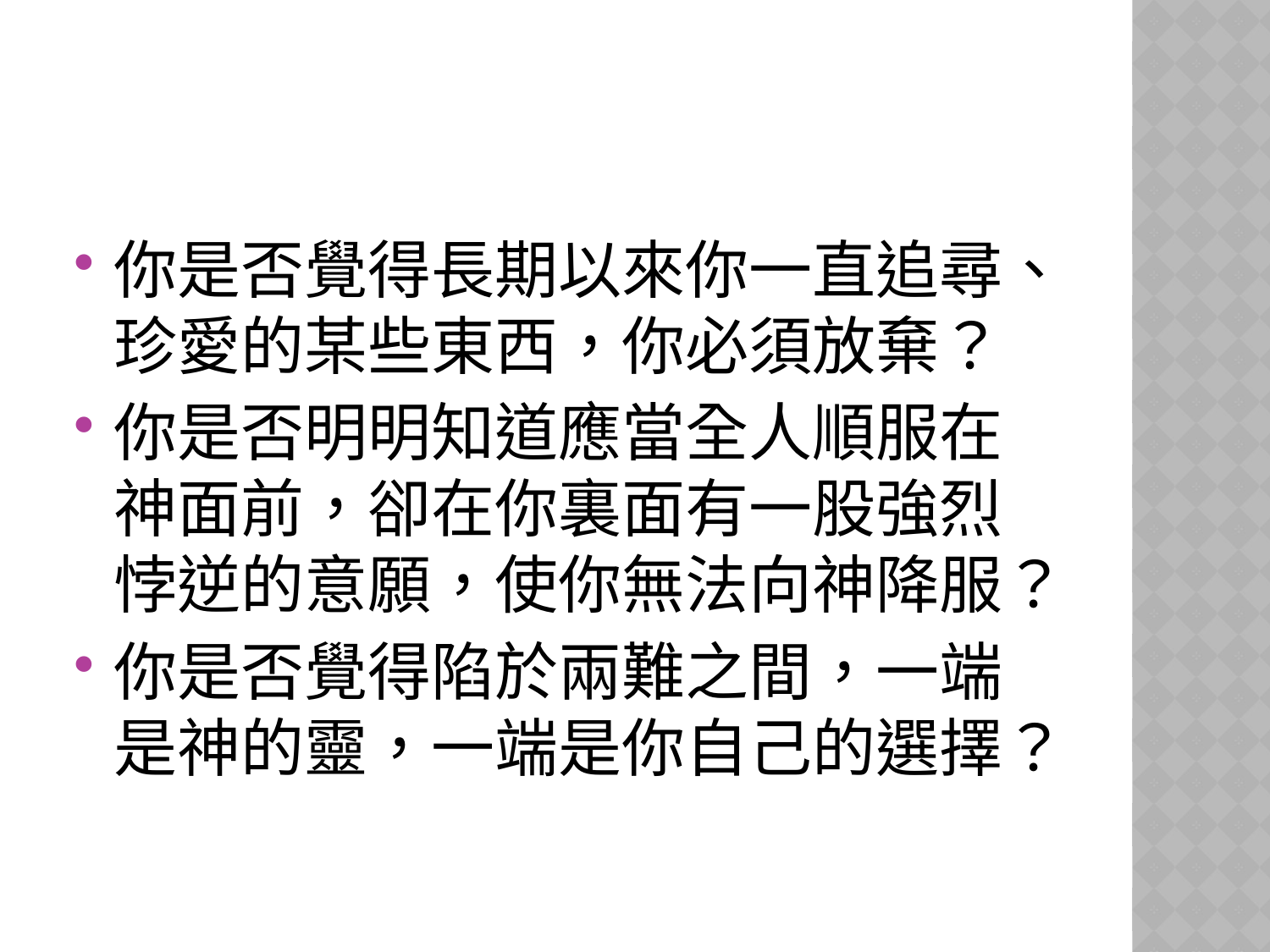

#
你是否覺得長期以來你一直追尋、珍愛的某些東西，你必須放棄？
你是否明明知道應當全人順服在神面前，卻在你裏面有一股強烈悖逆的意願，使你無法向神降服？
你是否覺得陷於兩難之間，一端是神的靈，一端是你自己的選擇？